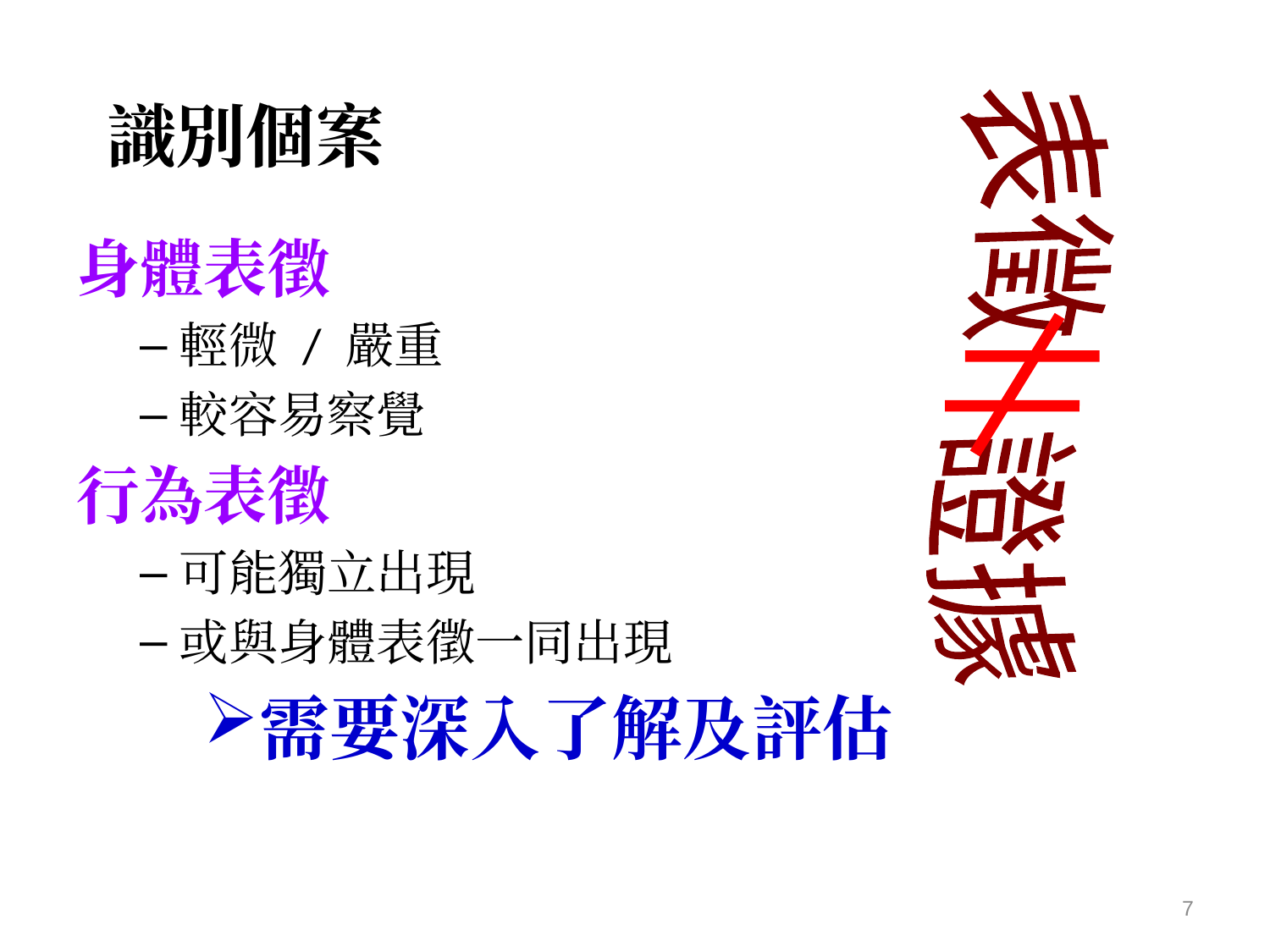

# 識別個案
身體表徵
輕微 / 嚴重
較容易察覺
行為表徵
可能獨立出現
或與身體表徵一同出現
需要深入了解及評估
表徵   證據

7